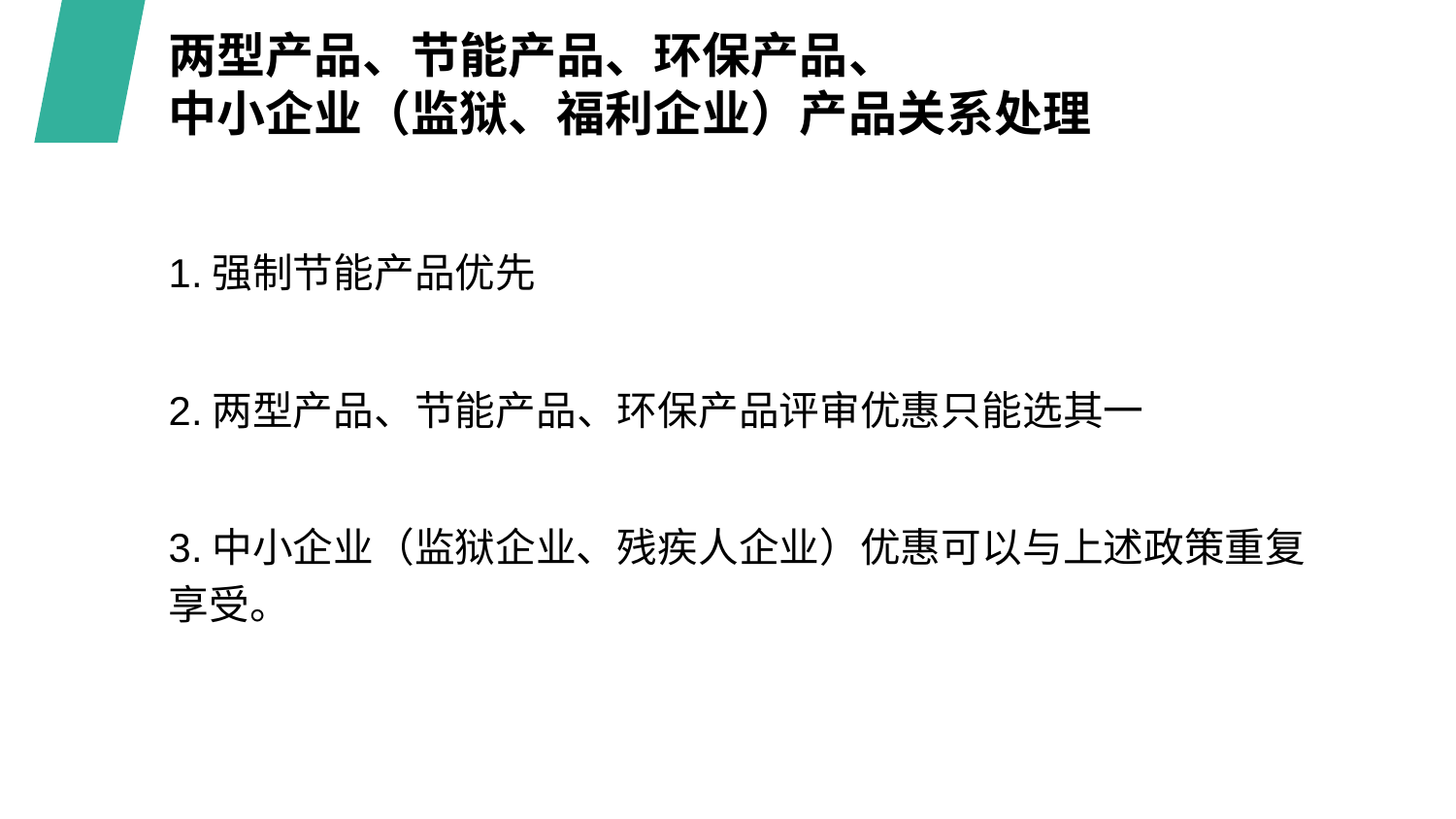

两型产品、节能产品、环保产品、
中小企业（监狱、福利企业）产品关系处理
1.强制节能产品优先

2.两型产品、节能产品、环保产品评审优惠只能选其一

3.中小企业（监狱企业、残疾人企业）优惠可以与上述政策重复享受。